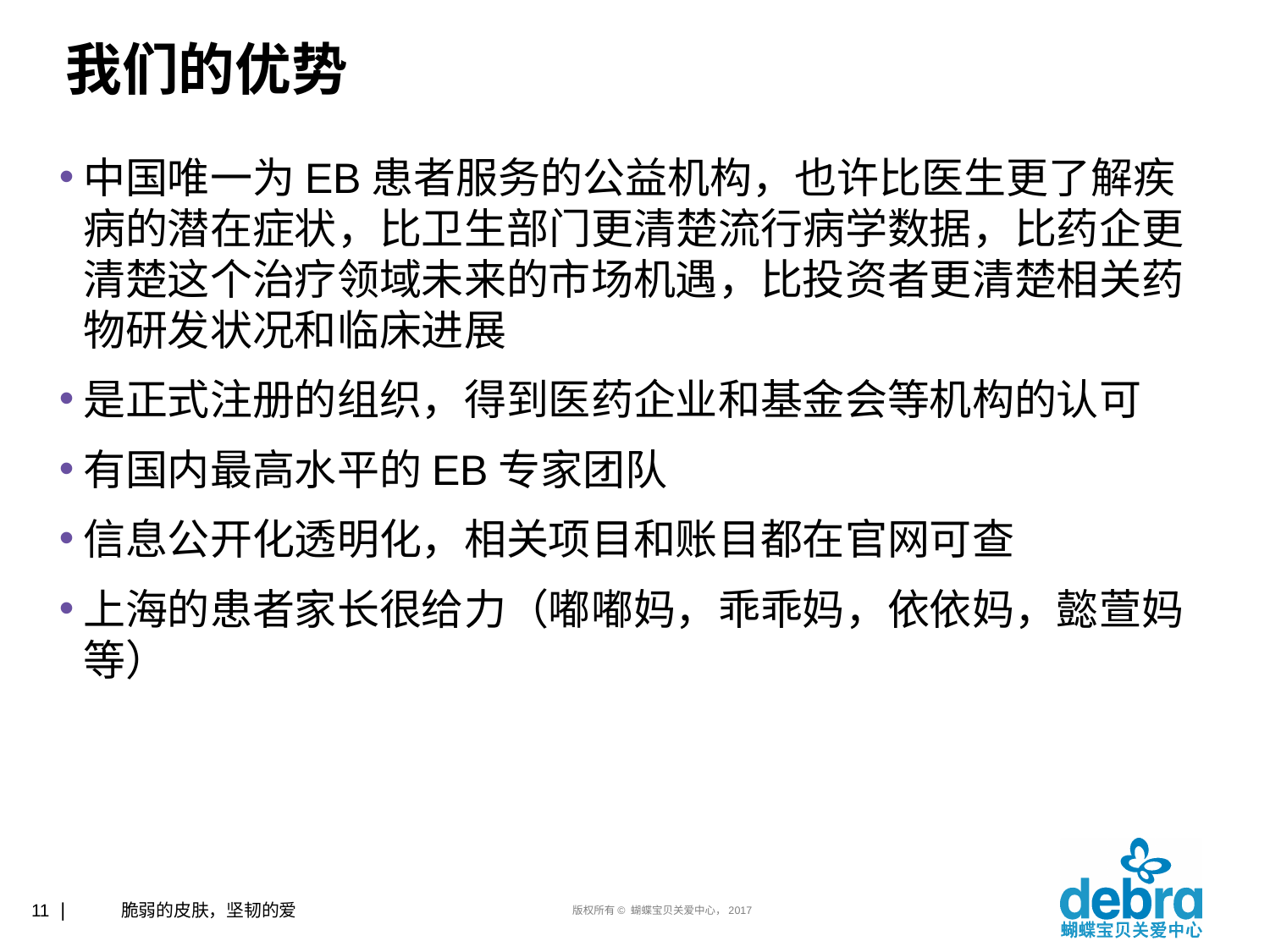

# 我们的优势
中国唯一为EB患者服务的公益机构，也许比医生更了解疾病的潜在症状，比卫生部门更清楚流行病学数据，比药企更清楚这个治疗领域未来的市场机遇，比投资者更清楚相关药物研发状况和临床进展
是正式注册的组织，得到医药企业和基金会等机构的认可
有国内最高水平的EB专家团队
信息公开化透明化，相关项目和账目都在官网可查
上海的患者家长很给力（嘟嘟妈，乖乖妈，依依妈，懿萱妈等）